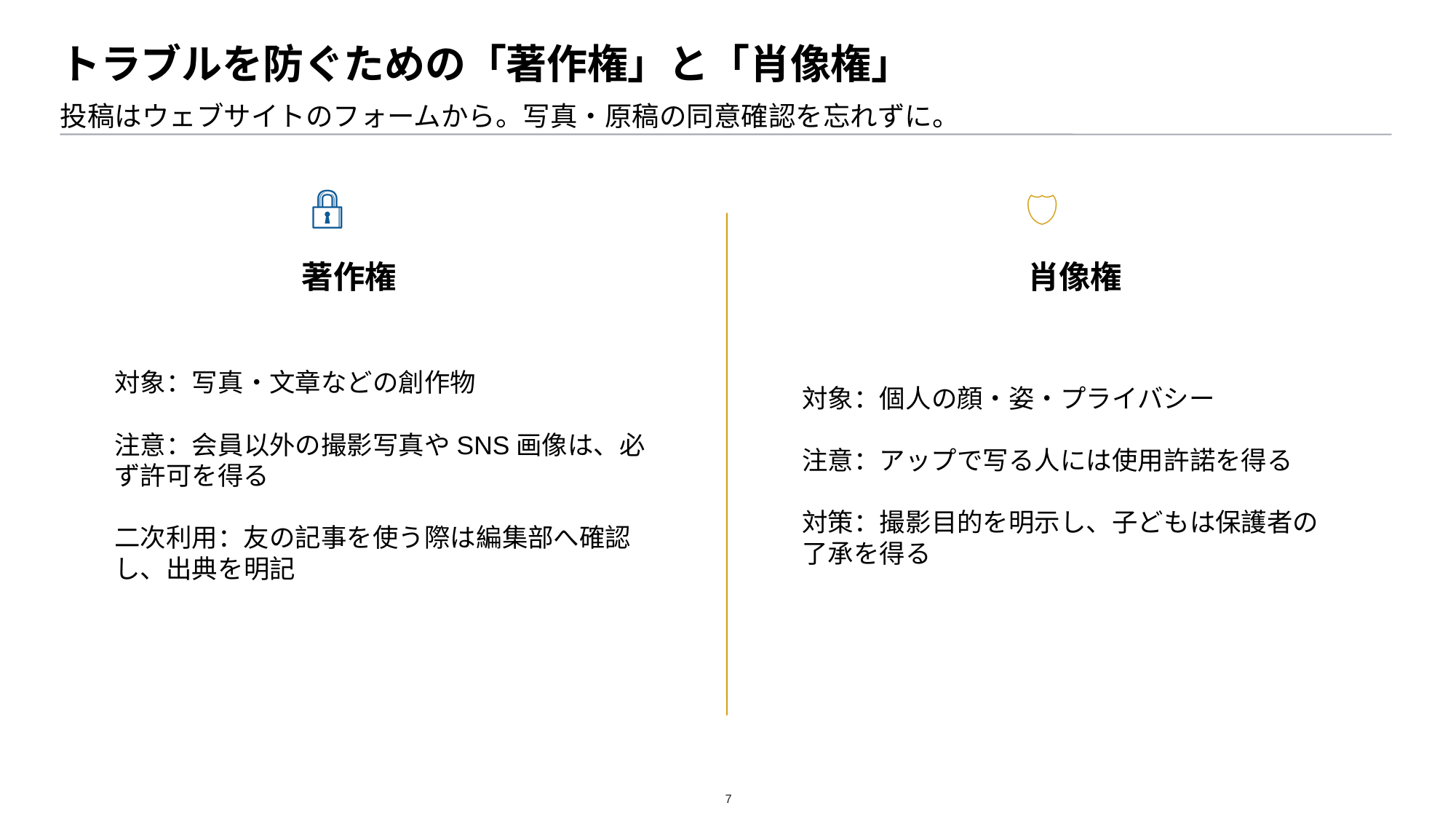

トラブルを防ぐための「著作権」と「肖像権」
投稿はウェブサイトのフォームから。写真・原稿の同意確認を忘れずに。

🔒
🛡️

著作権
肖像権
対象：写真・文章などの創作物

注意：会員以外の撮影写真やSNS画像は、必ず許可を得る

二次利用：友の記事を使う際は編集部へ確認し、出典を明記
対象：個人の顔・姿・プライバシー

注意：アップで写る人には使用許諾を得る

対策：撮影目的を明示し、子どもは保護者の了承を得る

7